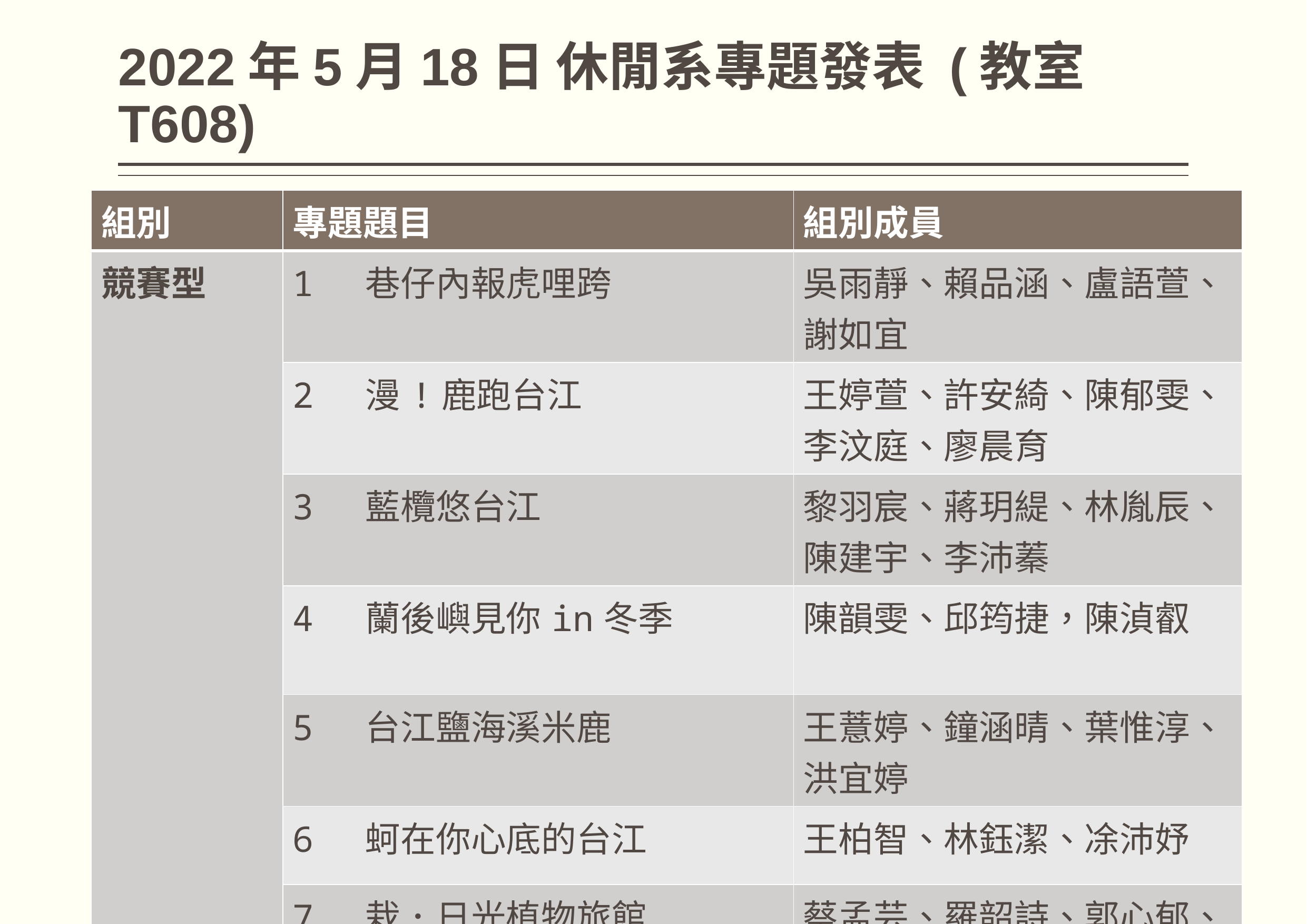

# 2022年5月18日 休閒系專題發表 (教室T608)
| 組別 | 專題題目 | 組別成員 |
| --- | --- | --- |
| 競賽型 | 1 巷仔內報虎哩跨 | 吳雨靜、賴品涵、盧語萱、謝如宜 |
|  | 2 漫!鹿跑台江 | 王婷萱、許安綺、陳郁雯、李汶庭、廖晨育 |
|  | 3 藍欖悠台江 | 黎羽宸、蔣玥緹、林胤辰、陳建宇、李沛蓁 |
|  | 4 蘭後嶼見你in冬季 | 陳韻雯、邱筠捷，陳湞叡 |
|  | 5 台江鹽海溪米鹿 | 王薏婷、鐘涵晴、葉惟淳、洪宜婷 |
|  | 6 蚵在你心底的台江 | 王柏智、林鈺潔、凃沛妤 |
|  | 7 栽．日光植物旅館 | 蔡孟芸、羅韶詩、郭心郁、 沈子芹、王湣喬 |